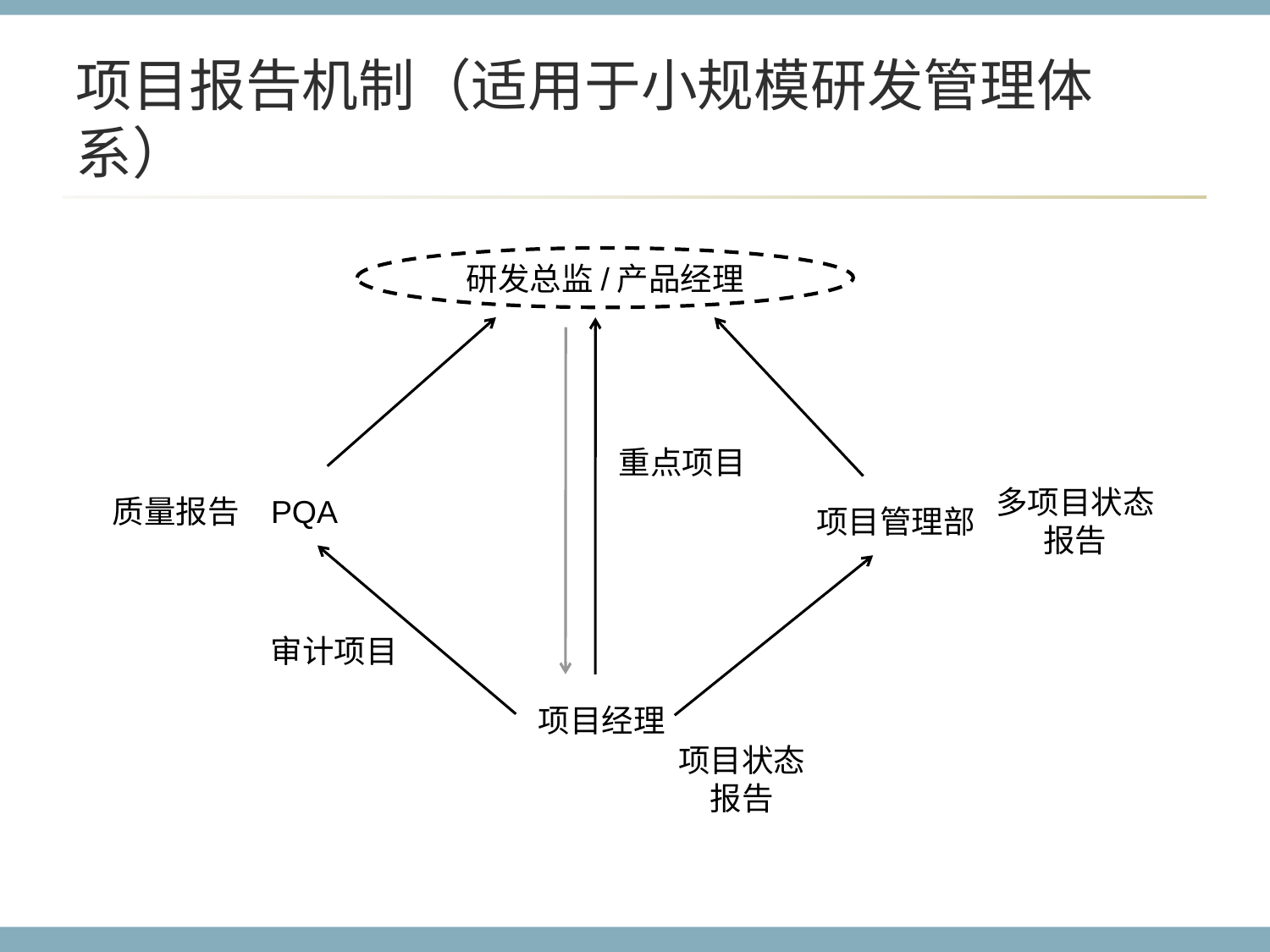

# 项目报告机制（适用于小规模研发管理体系）
研发总监/产品经理
重点项目
多项目状态
报告
质量报告
PQA
项目管理部
审计项目
项目经理
项目状态
报告